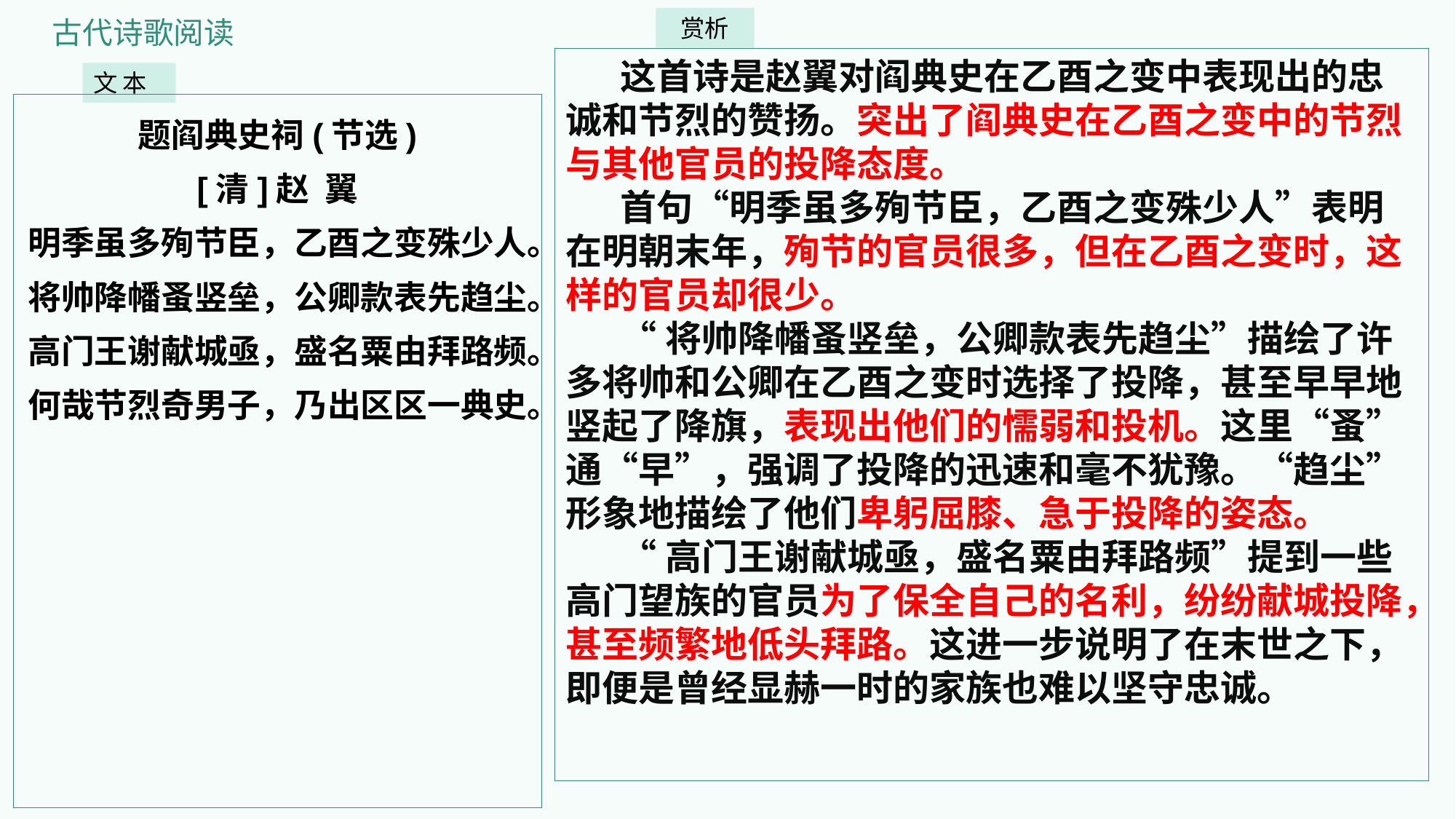

古代诗歌阅读
赏析
这首诗是赵翼对阎典史在乙酉之变中表现出的忠诚和节烈的赞扬。突出了阎典史在乙酉之变中的节烈与其他官员的投降态度。
首句“明季虽多殉节臣，乙酉之变殊少人”表明在明朝末年，殉节的官员很多，但在乙酉之变时，这样的官员却很少。
“将帅降幡蚤竖垒，公卿款表先趋尘”描绘了许多将帅和公卿在乙酉之变时选择了投降，甚至早早地竖起了降旗，表现出他们的懦弱和投机。这里“蚤”通“早”，强调了投降的迅速和毫不犹豫。“趋尘”形象地描绘了他们卑躬屈膝、急于投降的姿态。
“高门王谢献城亟，盛名粟由拜路频”提到一些高门望族的官员为了保全自己的名利，纷纷献城投降，甚至频繁地低头拜路。这进一步说明了在末世之下，即便是曾经显赫一时的家族也难以坚守忠诚。

文 本
题阎典史祠(节选)
[清]赵  翼
明季虽多殉节臣，乙酉之变殊少人。
将帅降幡蚤竖垒，公卿款表先趋尘。
高门王谢献城亟，盛名粟由拜路频。
何哉节烈奇男子，乃出区区一典史。